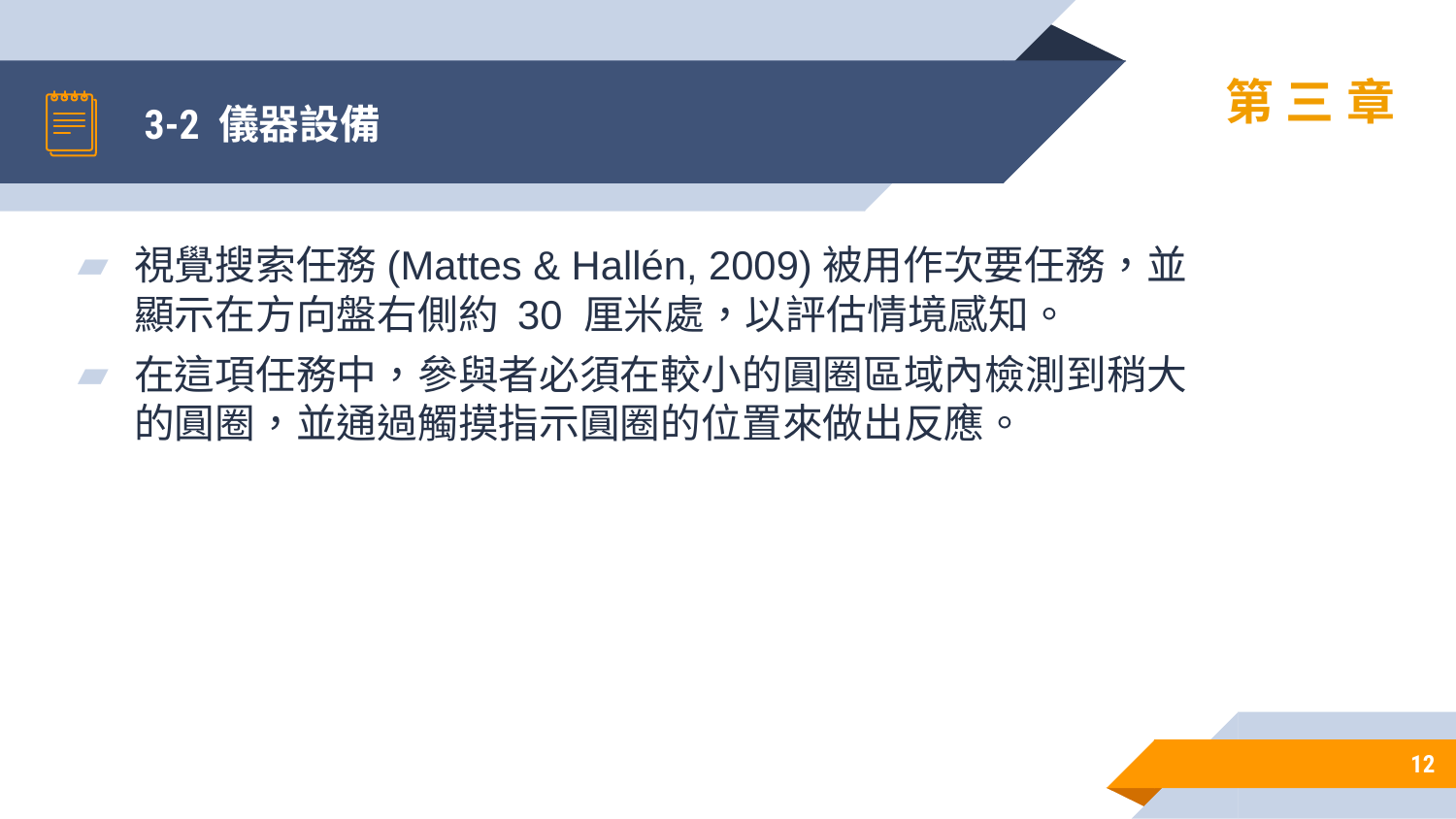

# 3-2 儀器設備
第三章

視覺搜索任務(Mattes & Hallén, 2009)被用作次要任務，並顯示在方向盤右側約 30 厘米處，以評估情境感知。
在這項任務中，參與者必須在較小的圓圈區域內檢測到稍大的圓圈，並通過觸摸指示圓圈的位置來做出反應。
12